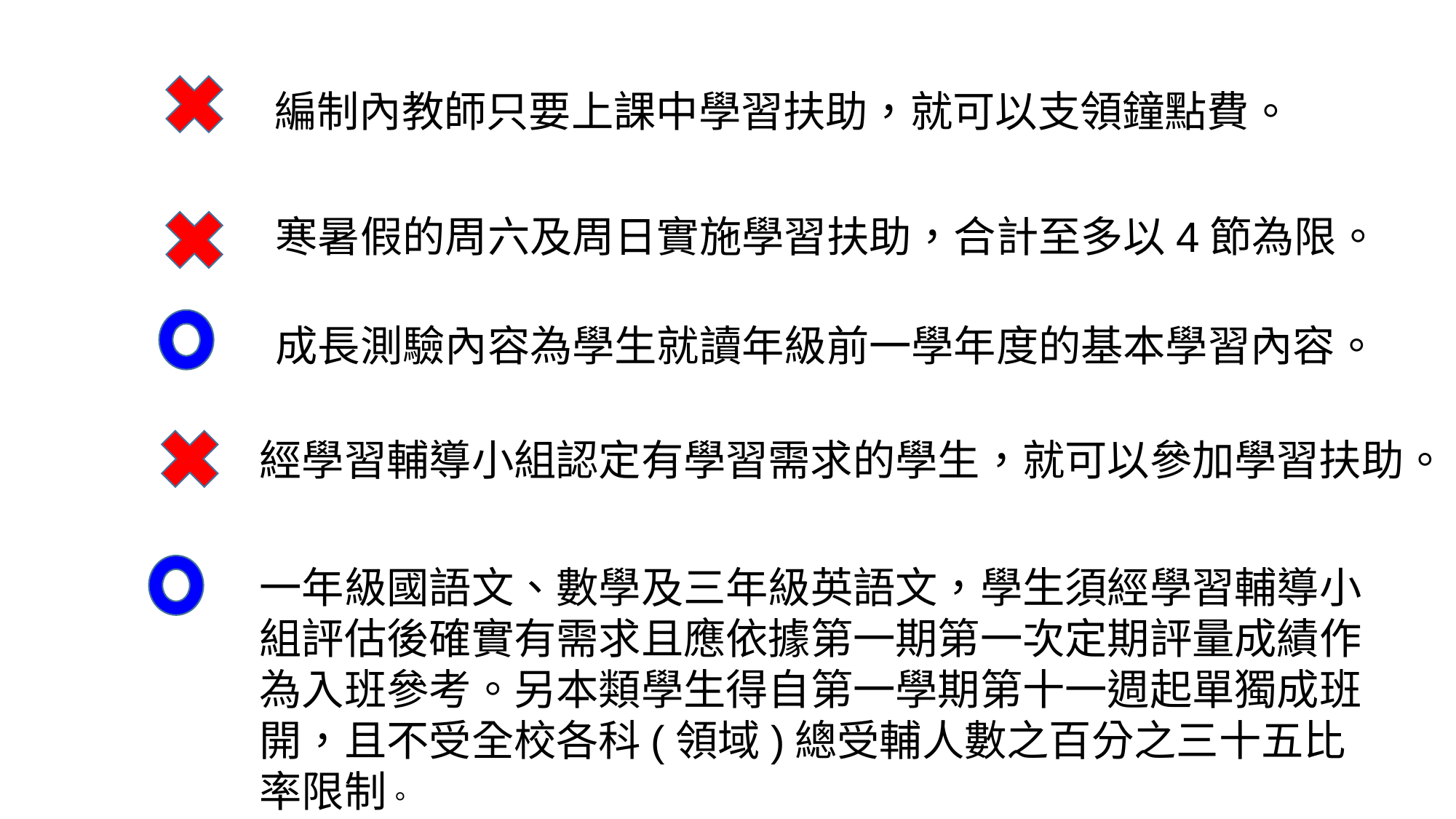

編制內教師只要上課中學習扶助，就可以支領鐘點費。

寒暑假的周六及周日實施學習扶助，合計至多以4節為限。

成長測驗內容為學生就讀年級前一學年度的基本學習內容。

經學習輔導小組認定有學習需求的學生，就可以參加學習扶助。

一年級國語文、數學及三年級英語文，學生須經學習輔導小組評估後確實有需求且應依據第一期第一次定期評量成績作為入班參考。另本類學生得自第一學期第十一週起單獨成班開，且不受全校各科(領域)總受輔人數之百分之三十五比率限制。